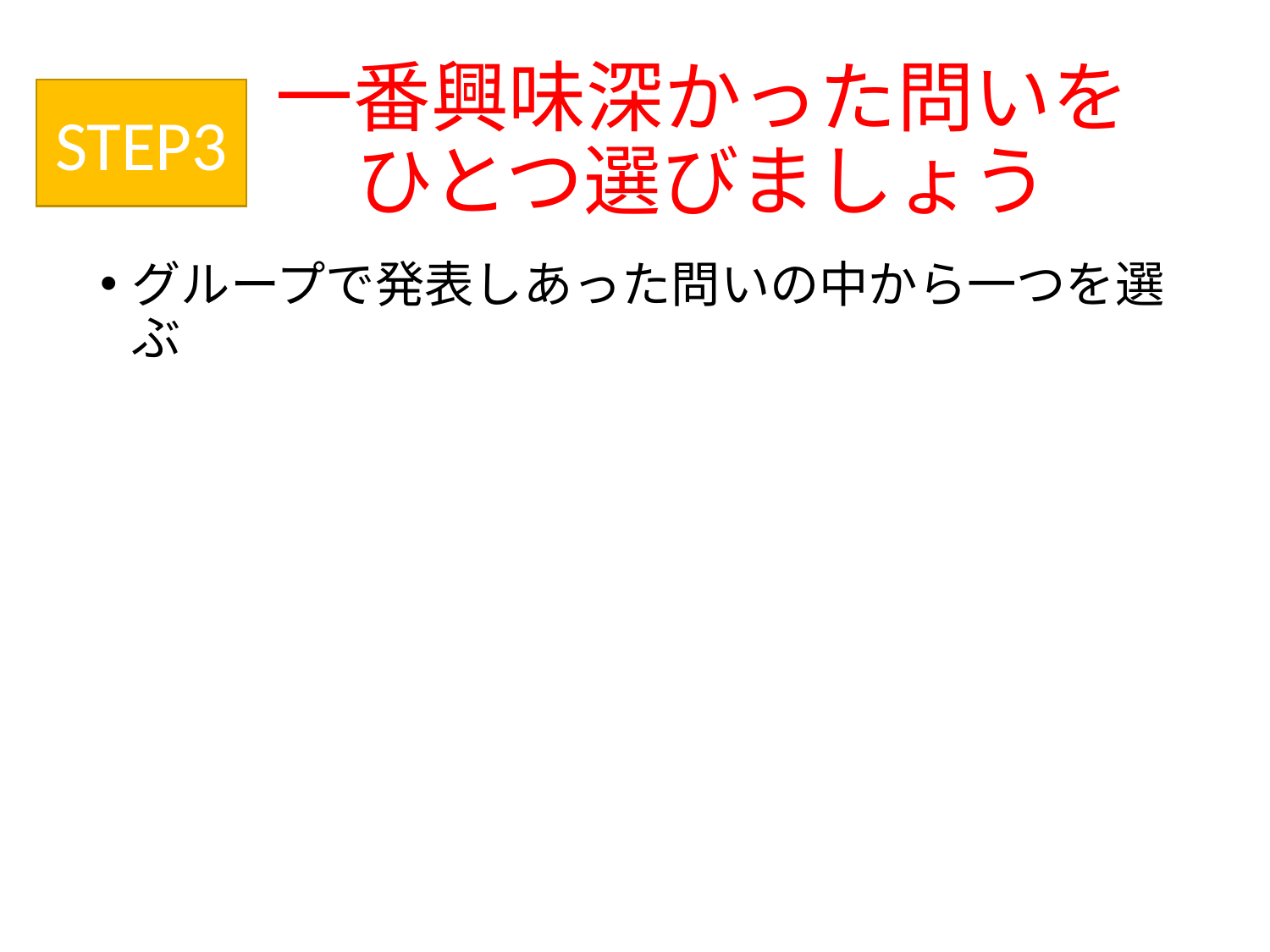

# 一番興味深かった問いを ひとつ選びましょう
STEP3
グループで発表しあった問いの中から一つを選ぶ